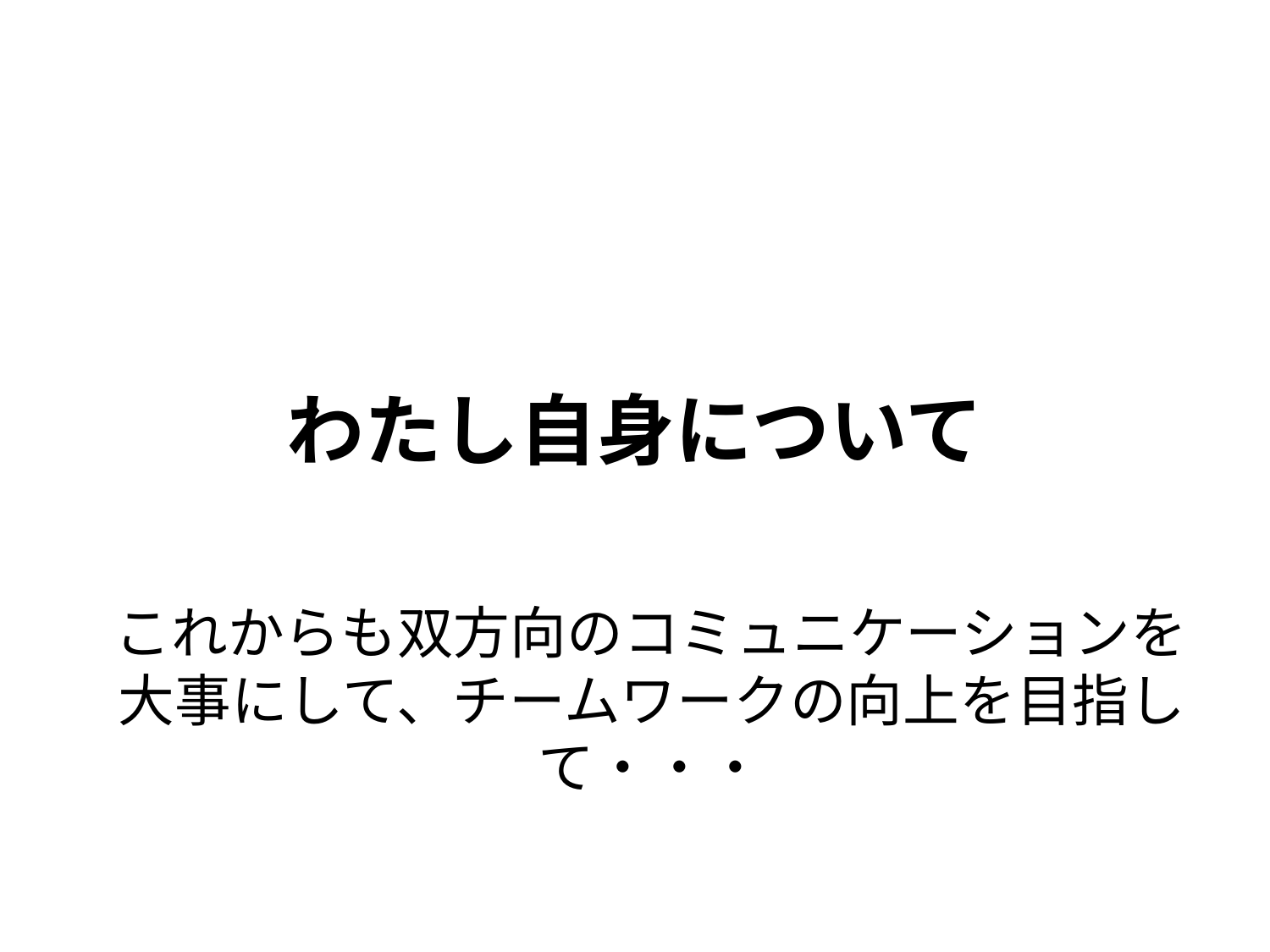

わたし自身について
これからも双方向のコミュニケーションを大事にして、チームワークの向上を目指して・・・